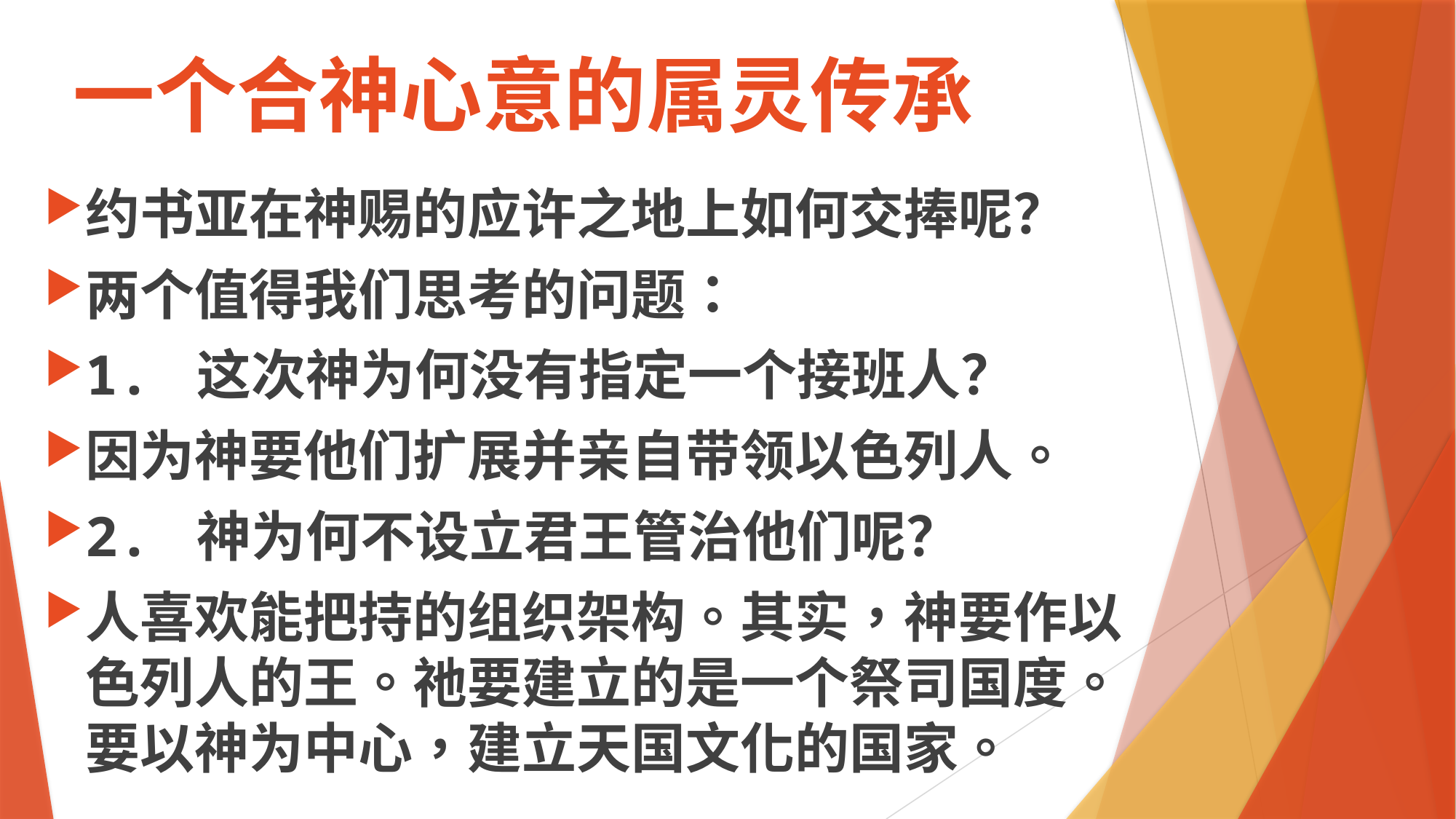

# 一个合神心意的属灵传承
约书亚在神赐的应许之地上如何交捧呢？
两个值得我们思考的问题：
1. 这次神为何没有指定一个接班人？
因为神要他们扩展并亲自带领以色列人。
2. 神为何不设立君王管治他们呢？
人喜欢能把持的组织架构。其实，神要作以色列人的王。祂要建立的是一个祭司国度。要以神为中心，建立天国文化的国家。